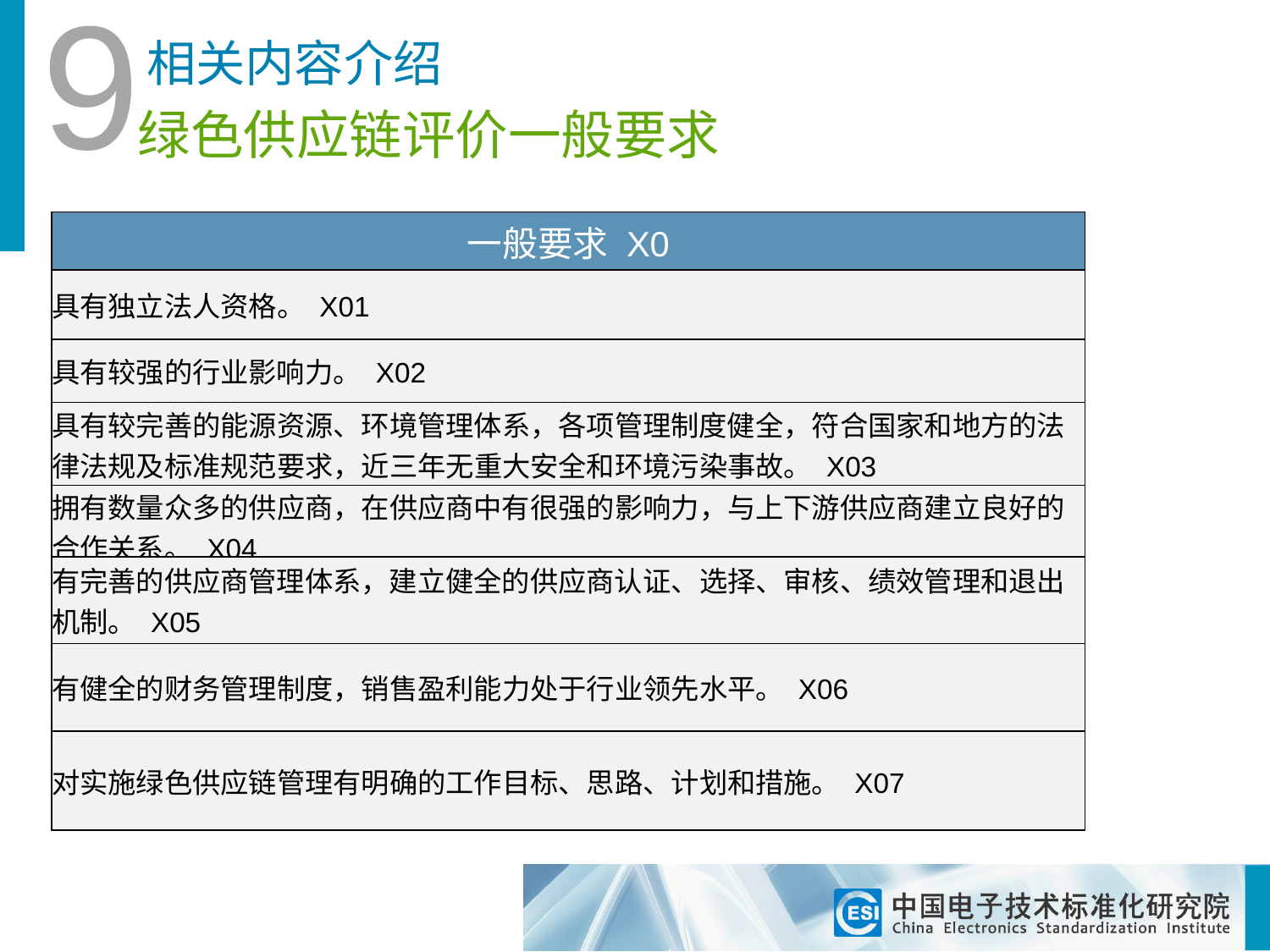

9
相关内容介绍
绿色供应链评价一般要求
| 一般要求 X0 |
| --- |
| 具有独立法人资格。 X01 |
| 具有较强的行业影响力。 X02 |
| 具有较完善的能源资源、环境管理体系，各项管理制度健全，符合国家和地方的法律法规及标准规范要求，近三年无重大安全和环境污染事故。 X03 |
| 拥有数量众多的供应商，在供应商中有很强的影响力，与上下游供应商建立良好的合作关系。 X04 |
| 有完善的供应商管理体系，建立健全的供应商认证、选择、审核、绩效管理和退出机制。 X05 |
| 有健全的财务管理制度，销售盈利能力处于行业领先水平。 X06 |
| 对实施绿色供应链管理有明确的工作目标、思路、计划和措施。 X07 |